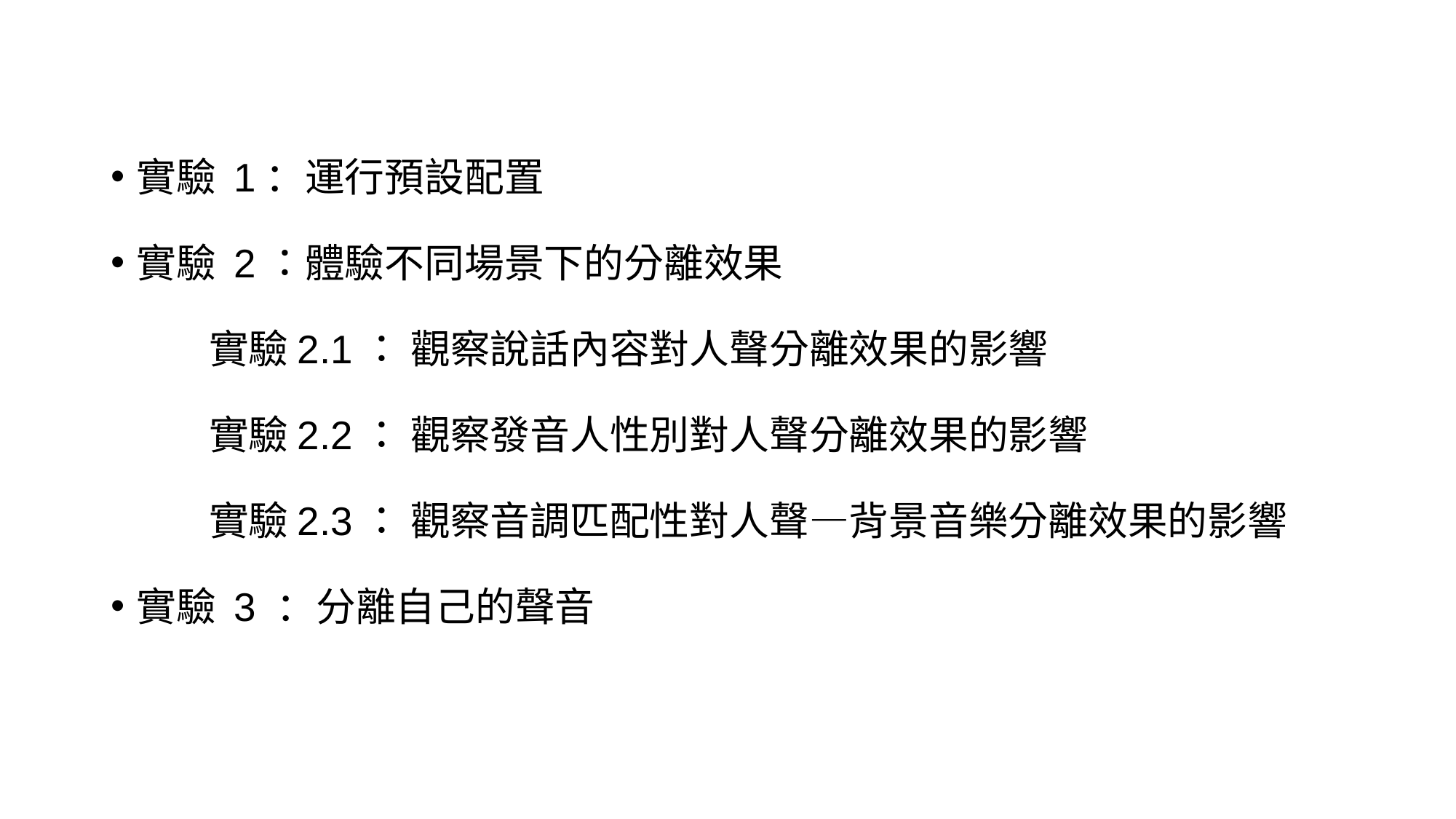

實驗 1：運行預設配置
實驗 2：體驗不同場景下的分離效果
          實驗2.1： 觀察說話內容對人聲分離效果的影響
          實驗2.2： 觀察發音人性別對人聲分離效果的影響
          實驗2.3： 觀察音調匹配性對人聲—背景音樂分離效果的影響
實驗 3 ：分離自己的聲音